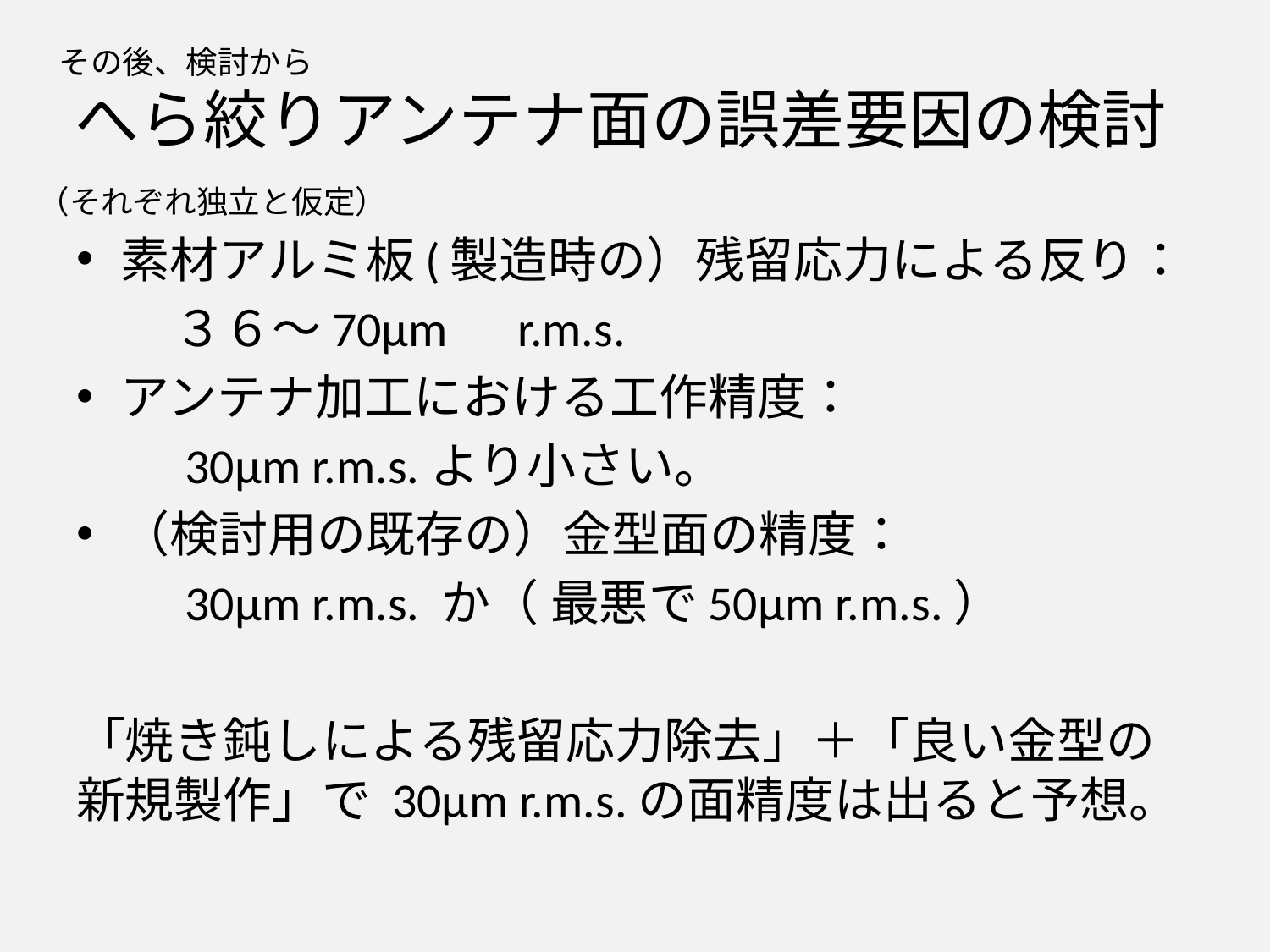

その後、検討から
# へら絞りアンテナ面の誤差要因の検討
（それぞれ独立と仮定）
素材アルミ板(製造時の）残留応力による反り：
　　３６～70μm　r.m.s.
アンテナ加工における工作精度：
　　30μm r.m.s.より小さい。
（検討用の既存の）金型面の精度：
　　30μm r.m.s. か（ 最悪で50μm r.m.s.）

「焼き鈍しによる残留応力除去」＋「良い金型の新規製作」で 30μm r.m.s.の面精度は出ると予想。